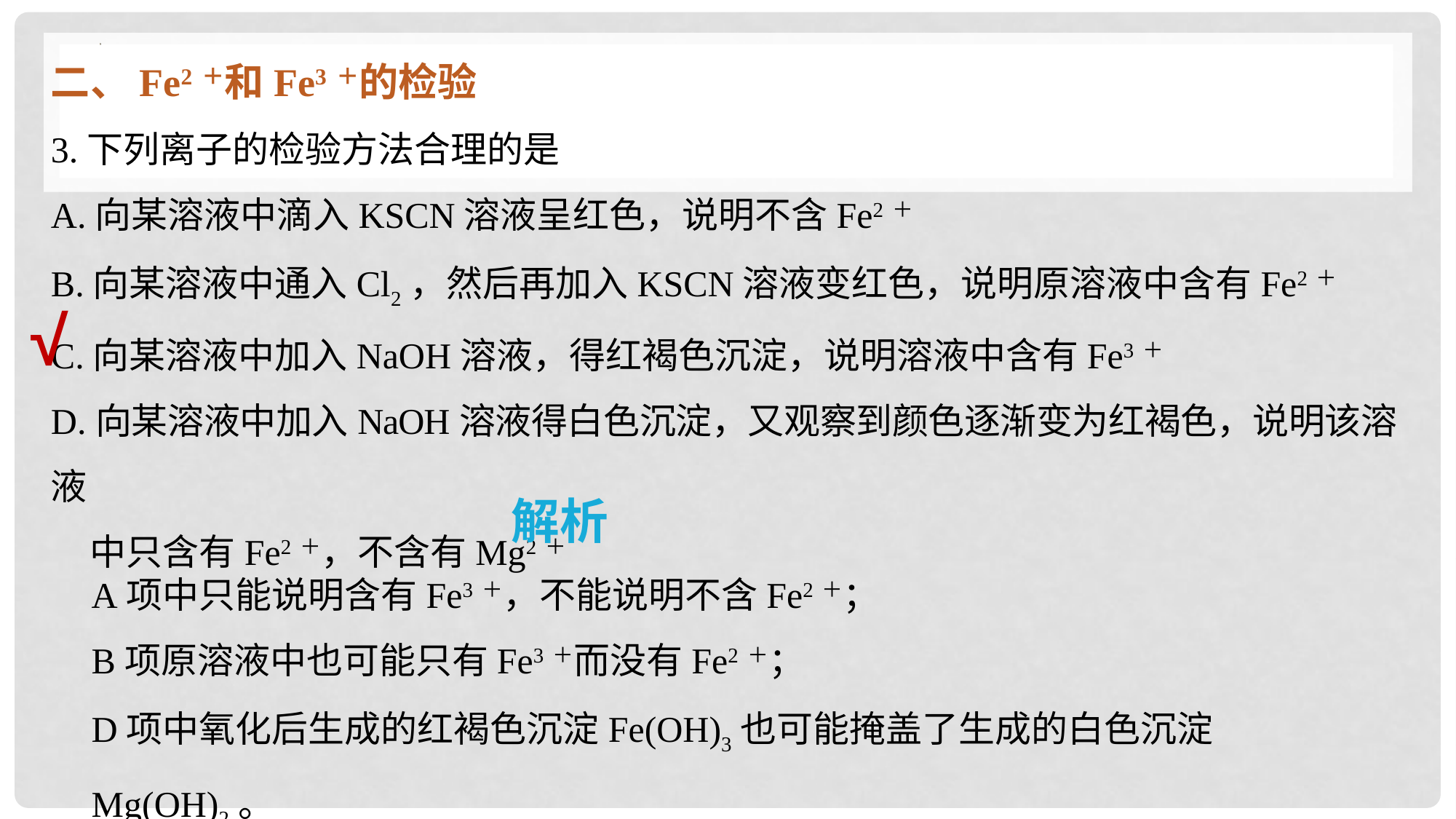

二、Fe2＋和Fe3＋的检验
3.下列离子的检验方法合理的是
A.向某溶液中滴入KSCN溶液呈红色，说明不含Fe2＋
B.向某溶液中通入Cl2，然后再加入KSCN溶液变红色，说明原溶液中含有Fe2＋
C.向某溶液中加入NaOH溶液，得红褐色沉淀，说明溶液中含有Fe3＋
D.向某溶液中加入NaOH溶液得白色沉淀，又观察到颜色逐渐变为红褐色，说明该溶液
    中只含有Fe2＋，不含有Mg2＋
√
解析
A项中只能说明含有Fe3＋，不能说明不含Fe2＋；
B项原溶液中也可能只有Fe3＋而没有Fe2＋；
D项中氧化后生成的红褐色沉淀Fe(OH)3也可能掩盖了生成的白色沉淀Mg(OH)2。